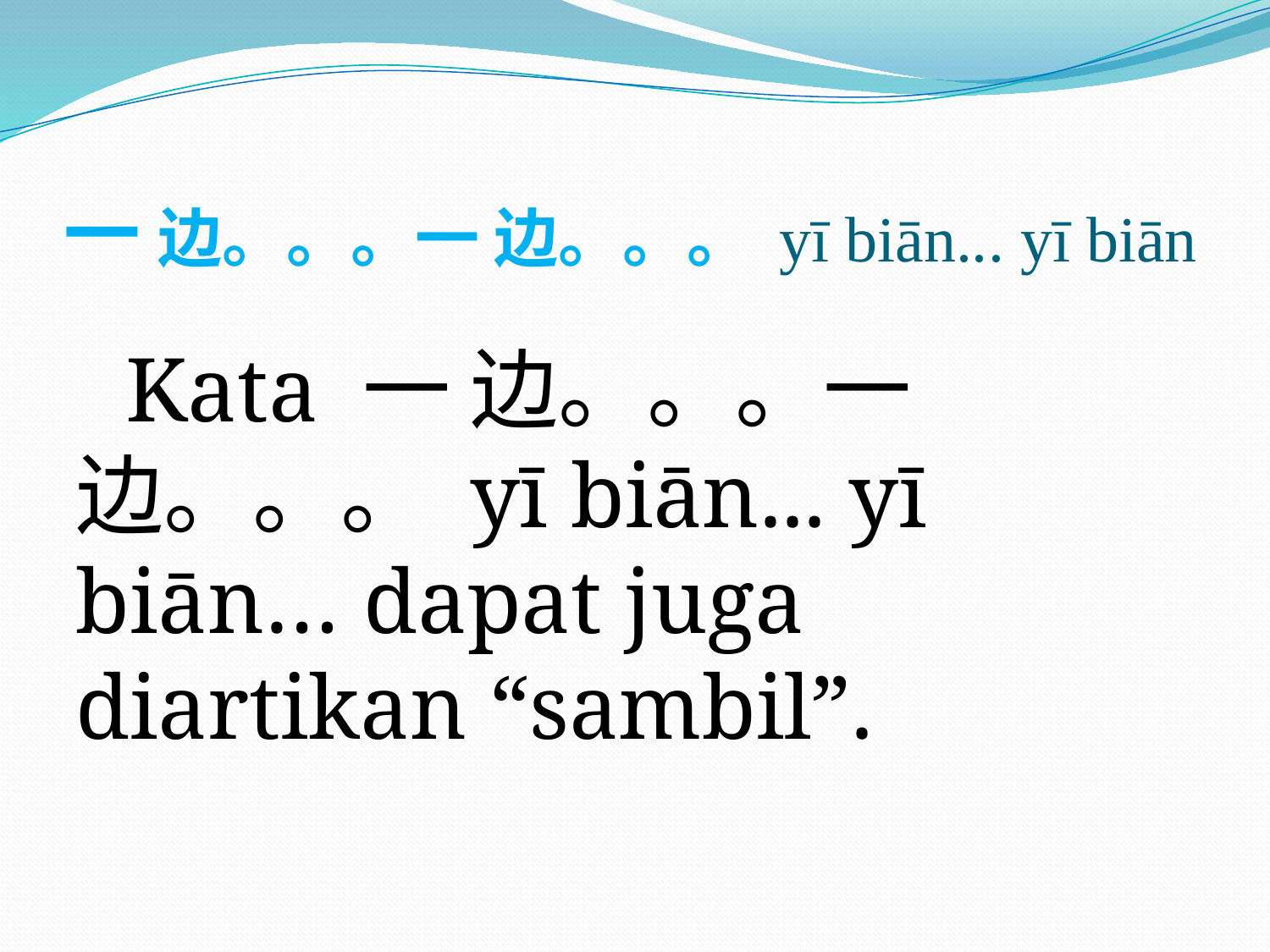

# 一 边。。。一 边。。。 yī biān... yī biān
Kata 一 边。。。一 边。。。 yī biān... yī biān… dapat juga diartikan “sambil”.